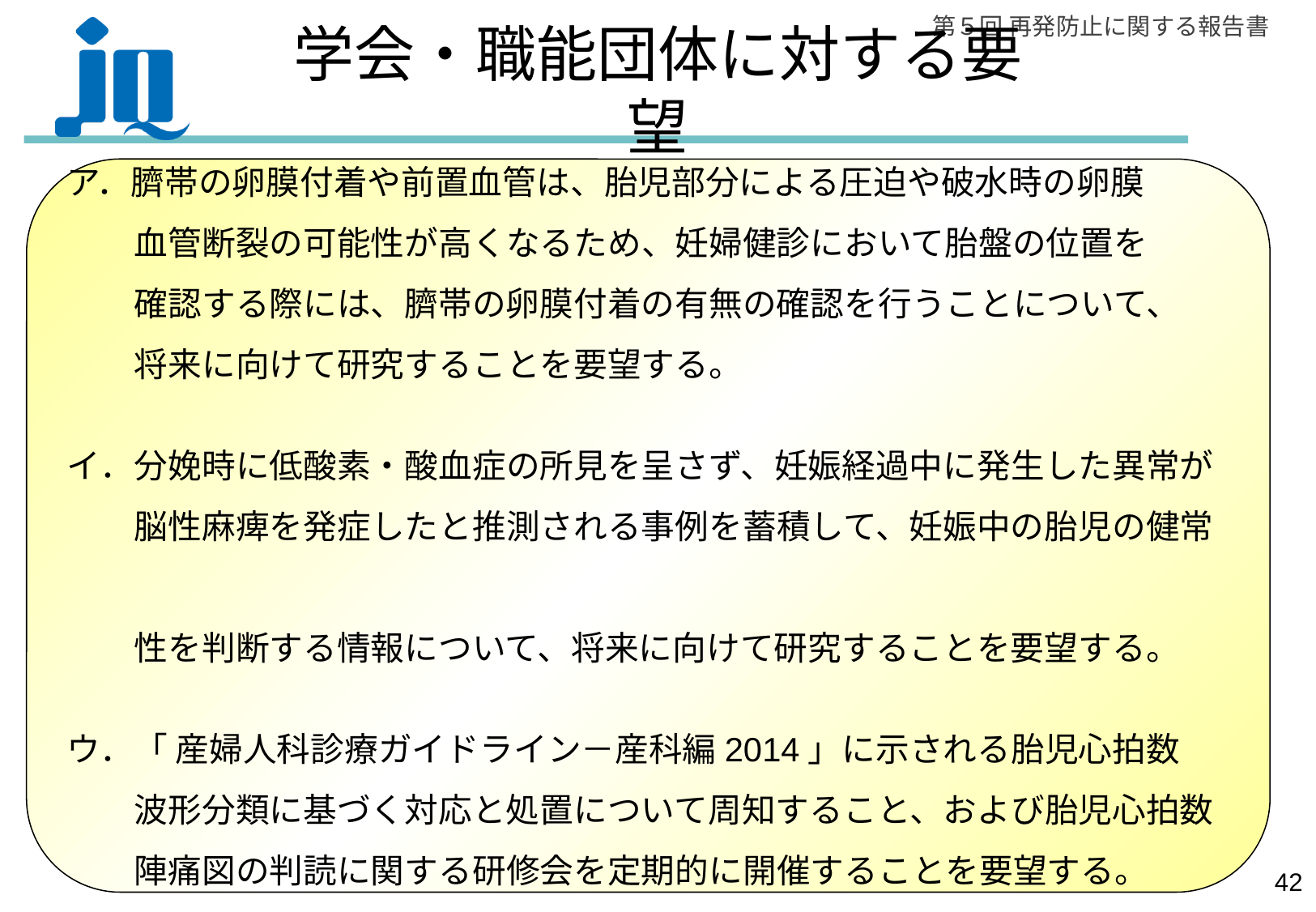

# 学会・職能団体に対する要望

ア．臍帯の卵膜付着や前置血管は、胎児部分による圧迫や破水時の卵膜
　　血管断裂の可能性が高くなるため、妊婦健診において胎盤の位置を
　　確認する際には、臍帯の卵膜付着の有無の確認を行うことについて、
　　将来に向けて研究することを要望する。

イ．分娩時に低酸素・酸血症の所見を呈さず、妊娠経過中に発生した異常が
　　脳性麻痺を発症したと推測される事例を蓄積して、妊娠中の胎児の健常
　　性を判断する情報について、将来に向けて研究することを要望する。

ウ．「 産婦人科診療ガイドライン－産科編2014」に示される胎児心拍数
　　波形分類に基づく対応と処置について周知すること、および胎児心拍数
　　陣痛図の判読に関する研修会を定期的に開催することを要望する。

42